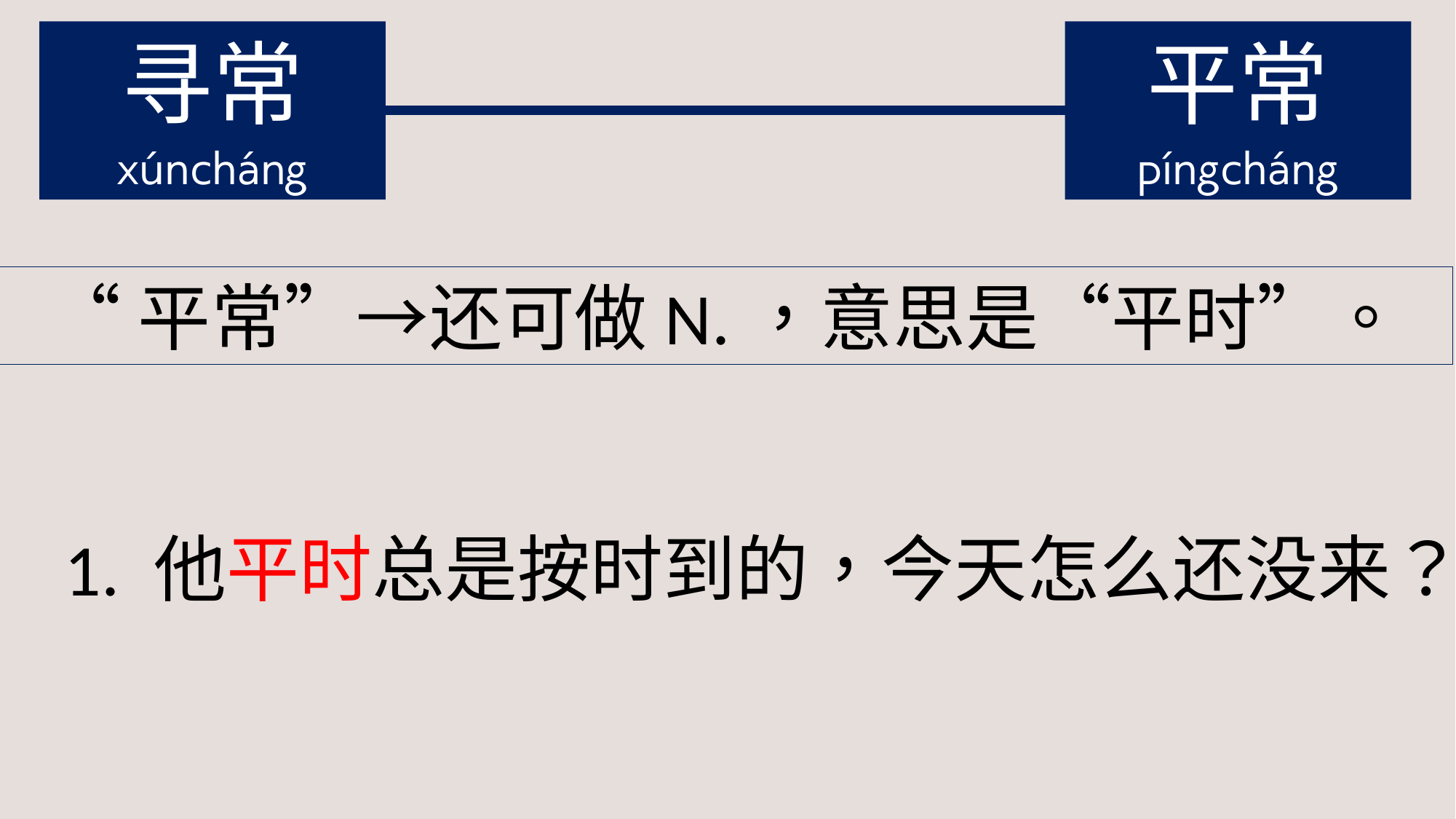

寻常
xúncháng
平常
píngcháng
“平常”→还可做N.，意思是“平时”。
1. 他平时总是按时到的，今天怎么还没来？